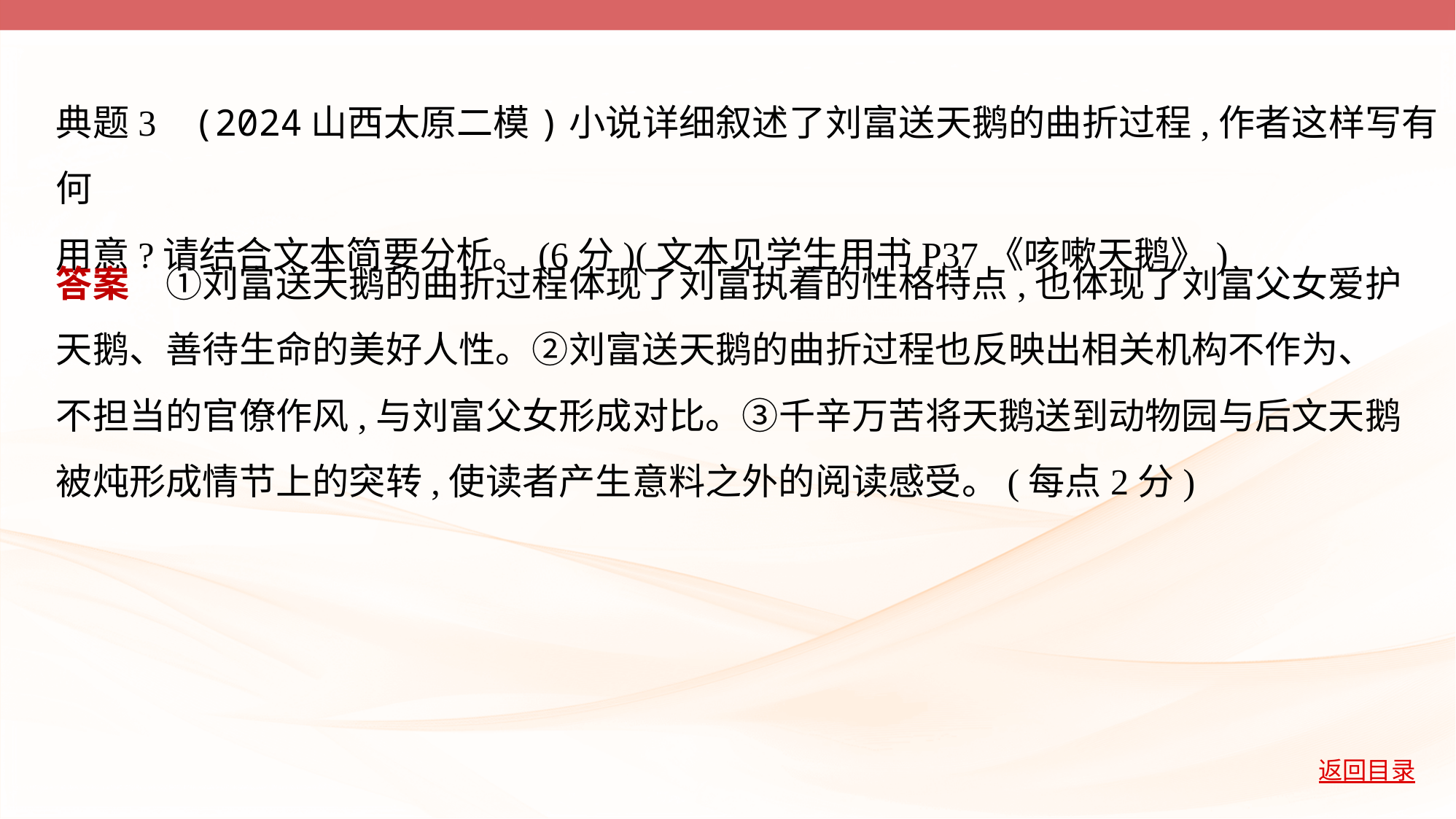

典题3    (2024山西太原二模)小说详细叙述了刘富送天鹅的曲折过程,作者这样写有何
用意?请结合文本简要分析。(6分)(文本见学生用书P37《咳嗽天鹅》)

答案　①刘富送天鹅的曲折过程体现了刘富执着的性格特点,也体现了刘富父女爱护
天鹅、善待生命的美好人性。②刘富送天鹅的曲折过程也反映出相关机构不作为、
不担当的官僚作风,与刘富父女形成对比。③千辛万苦将天鹅送到动物园与后文天鹅
被炖形成情节上的突转,使读者产生意料之外的阅读感受。(每点2分)